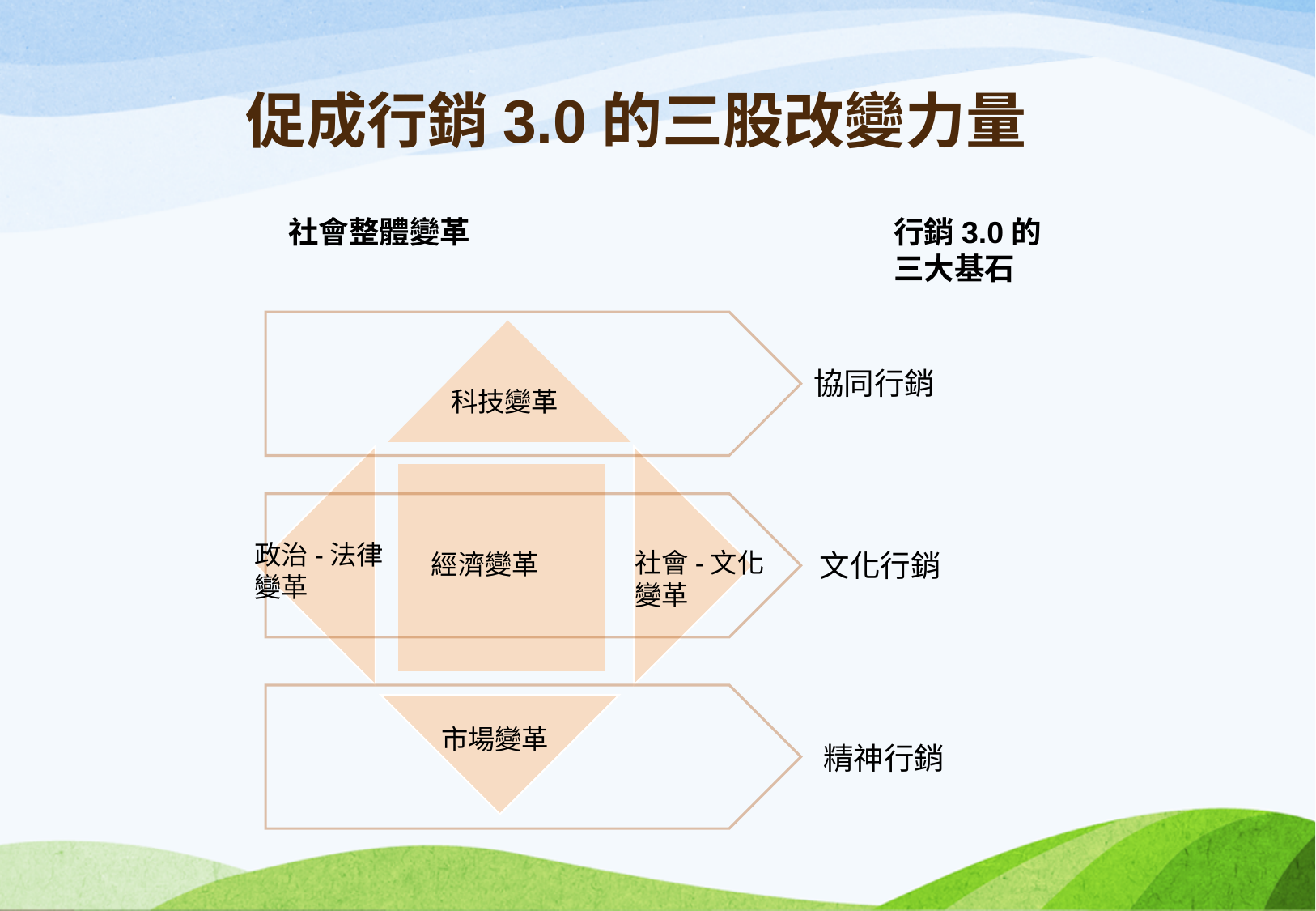

# 促成行銷3.0的三股改變力量
社會整體變革
行銷3.0的
三大基石

協同行銷
科技變革

政治-法律
變革
文化行銷
社會-文化
變革
經濟變革

市場變革
精神行銷